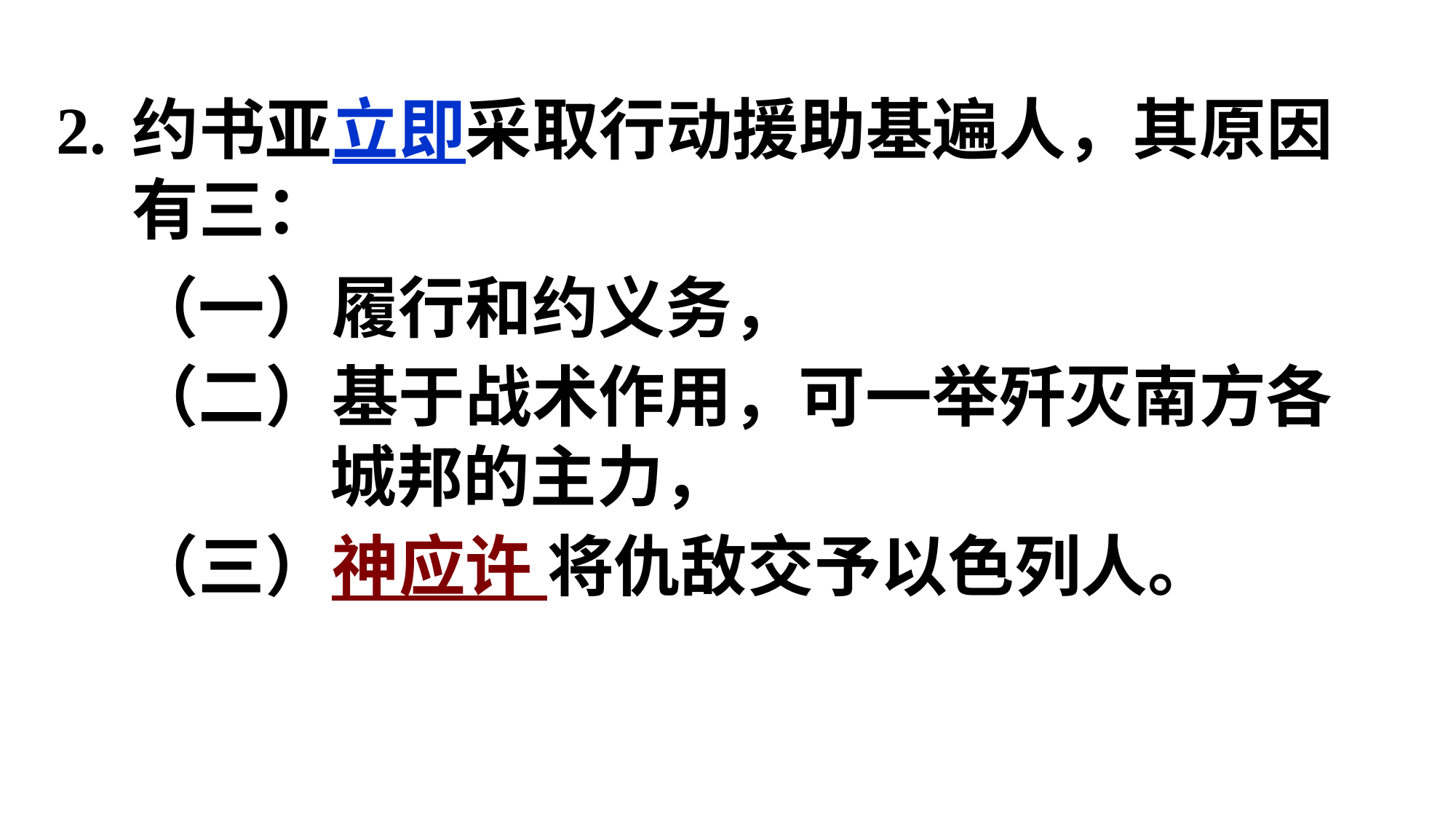

2.	约书亚立即采取行动援助基遍人，其原因有三：
（一）履行和约义务，
（二）基于战术作用，可一举歼灭南方各城邦的主力，
（三）神应许 将仇敌交予以色列人。